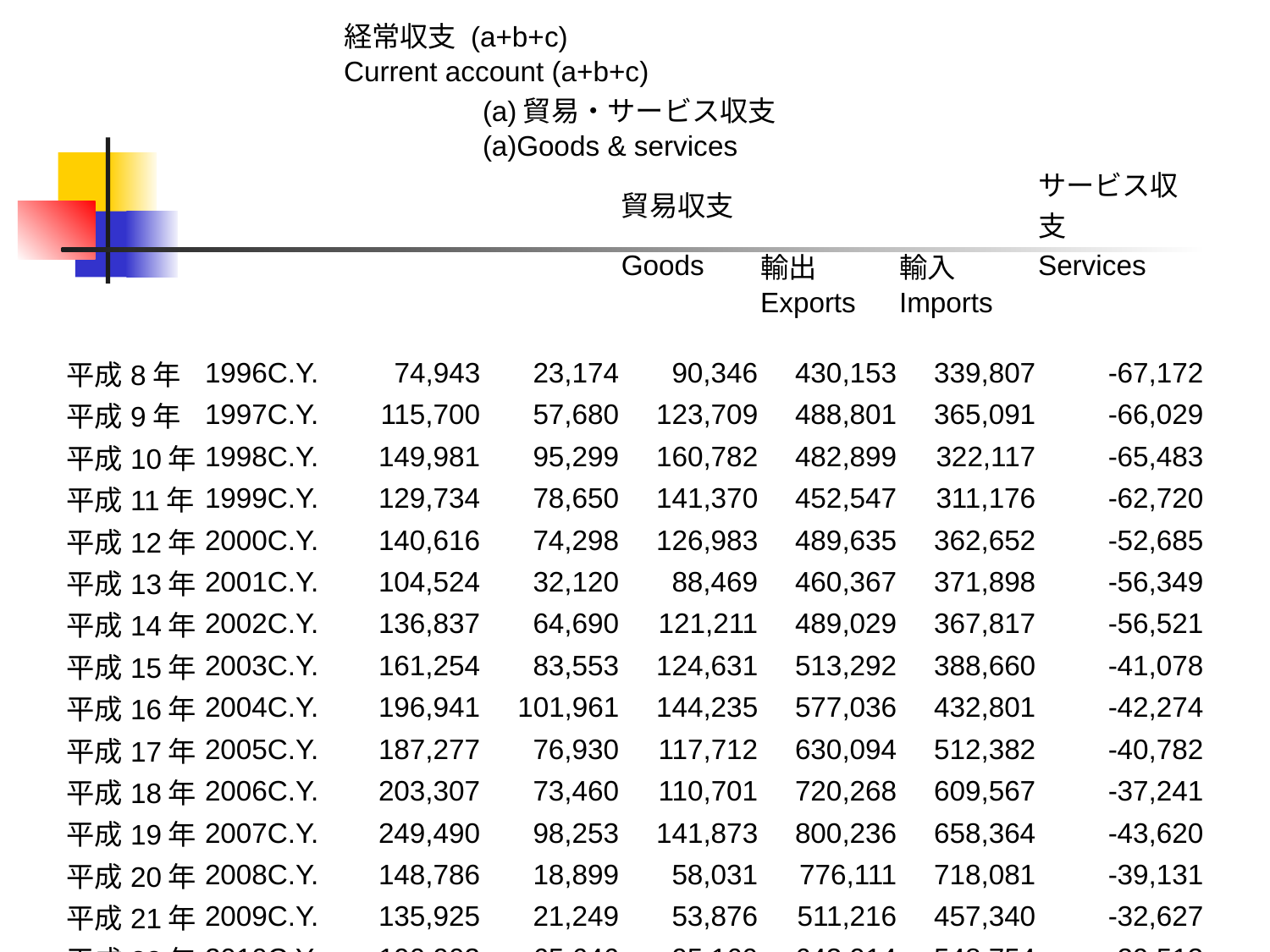

|  |  | 経常収支 (a+b+c) |  |  |  |  |  |
| --- | --- | --- | --- | --- | --- | --- | --- |
|  |  | Current account (a+b+c) |  |  |  |  |  |
|  |  |  | (a)貿易・サービス収支 |  |  |  |  |
|  |  |  | (a)Goods & services |  |  |  |  |
|  |  |  |  | 貿易収支 |  |  | サービス収支 |
|  |  |  |  | Goods | 輸出 | 輸入 | Services |
|  |  |  |  |  | Exports | Imports |  |
|  |  |  |  |  |  |  |  |
| 平成8年 | 1996C.Y. | 74,943 | 23,174 | 90,346 | 430,153 | 339,807 | -67,172 |
| 平成9年 | 1997C.Y. | 115,700 | 57,680 | 123,709 | 488,801 | 365,091 | -66,029 |
| 平成10年 | 1998C.Y. | 149,981 | 95,299 | 160,782 | 482,899 | 322,117 | -65,483 |
| 平成11年 | 1999C.Y. | 129,734 | 78,650 | 141,370 | 452,547 | 311,176 | -62,720 |
| 平成12年 | 2000C.Y. | 140,616 | 74,298 | 126,983 | 489,635 | 362,652 | -52,685 |
| 平成13年 | 2001C.Y. | 104,524 | 32,120 | 88,469 | 460,367 | 371,898 | -56,349 |
| 平成14年 | 2002C.Y. | 136,837 | 64,690 | 121,211 | 489,029 | 367,817 | -56,521 |
| 平成15年 | 2003C.Y. | 161,254 | 83,553 | 124,631 | 513,292 | 388,660 | -41,078 |
| 平成16年 | 2004C.Y. | 196,941 | 101,961 | 144,235 | 577,036 | 432,801 | -42,274 |
| 平成17年 | 2005C.Y. | 187,277 | 76,930 | 117,712 | 630,094 | 512,382 | -40,782 |
| 平成18年 | 2006C.Y. | 203,307 | 73,460 | 110,701 | 720,268 | 609,567 | -37,241 |
| 平成19年 | 2007C.Y. | 249,490 | 98,253 | 141,873 | 800,236 | 658,364 | -43,620 |
| 平成20年 | 2008C.Y. | 148,786 | 18,899 | 58,031 | 776,111 | 718,081 | -39,131 |
| 平成21年 | 2009C.Y. | 135,925 | 21,249 | 53,876 | 511,216 | 457,340 | -32,627 |
| 平成22年 | 2010C.Y. | 190,903 | 65,646 | 95,160 | 643,914 | 548,754 | -29,513 |
| 平成23年 | 2011C.Y. | 101,333 | -33,781 | -3,302 | 629,653 | 632,955 | -30,479 |
| 平成24年 | 2012C.Y. | 46,835 | -83,041 | -42,719 | 619,568 | 662,287 | -40,322 |
| 平成25年 | 2013C.Y. | 32,343 | -122,521 | -87,734 | 678,290 | 766,024 | -34,786 |